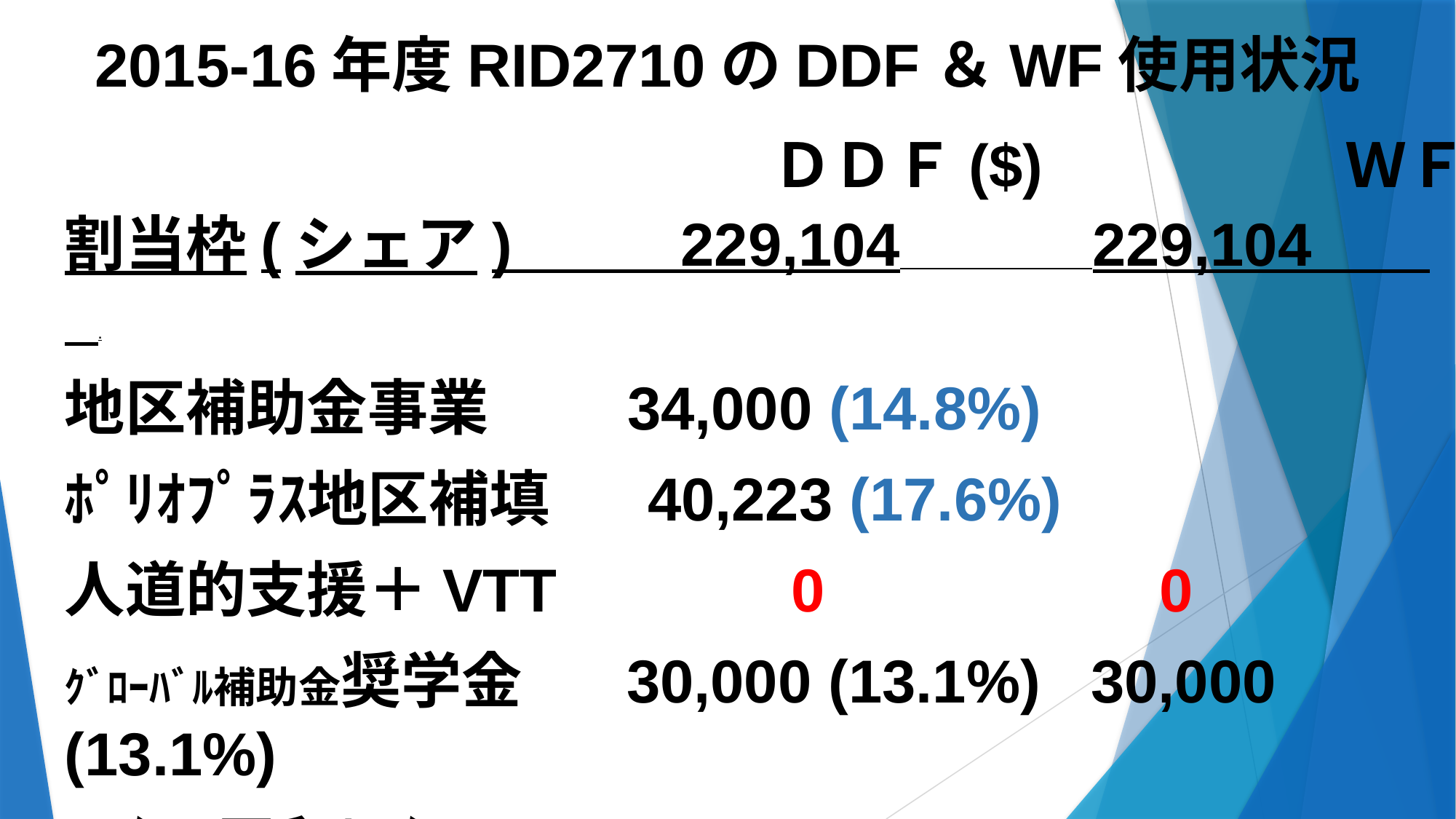

2015-16年度RID2710のDDF＆WF使用状況
　　　　　　　　　　	 		ＤＤＦ($)　　  		  ＷＦ($)
割当枠(シェア)          229,104                       229,104          .
地区補助金事業                   34,000 (14.8%)
ﾎﾟﾘｵﾌﾟﾗｽ地区補填      40,223 (17.6%)
人道的支援＋VTT                            0                                        0
ｸﾞﾛｰﾊﾞﾙ補助金奨学金              30,000 (13.1%)   30,000 (13.1%)
ﾛｰﾀﾘｰ平和ｾﾝﾀｰ                25,000 (10.9%)                                                                                                                .
　合　計                                       129,223 (56.4%)      30,000 (13.1%)